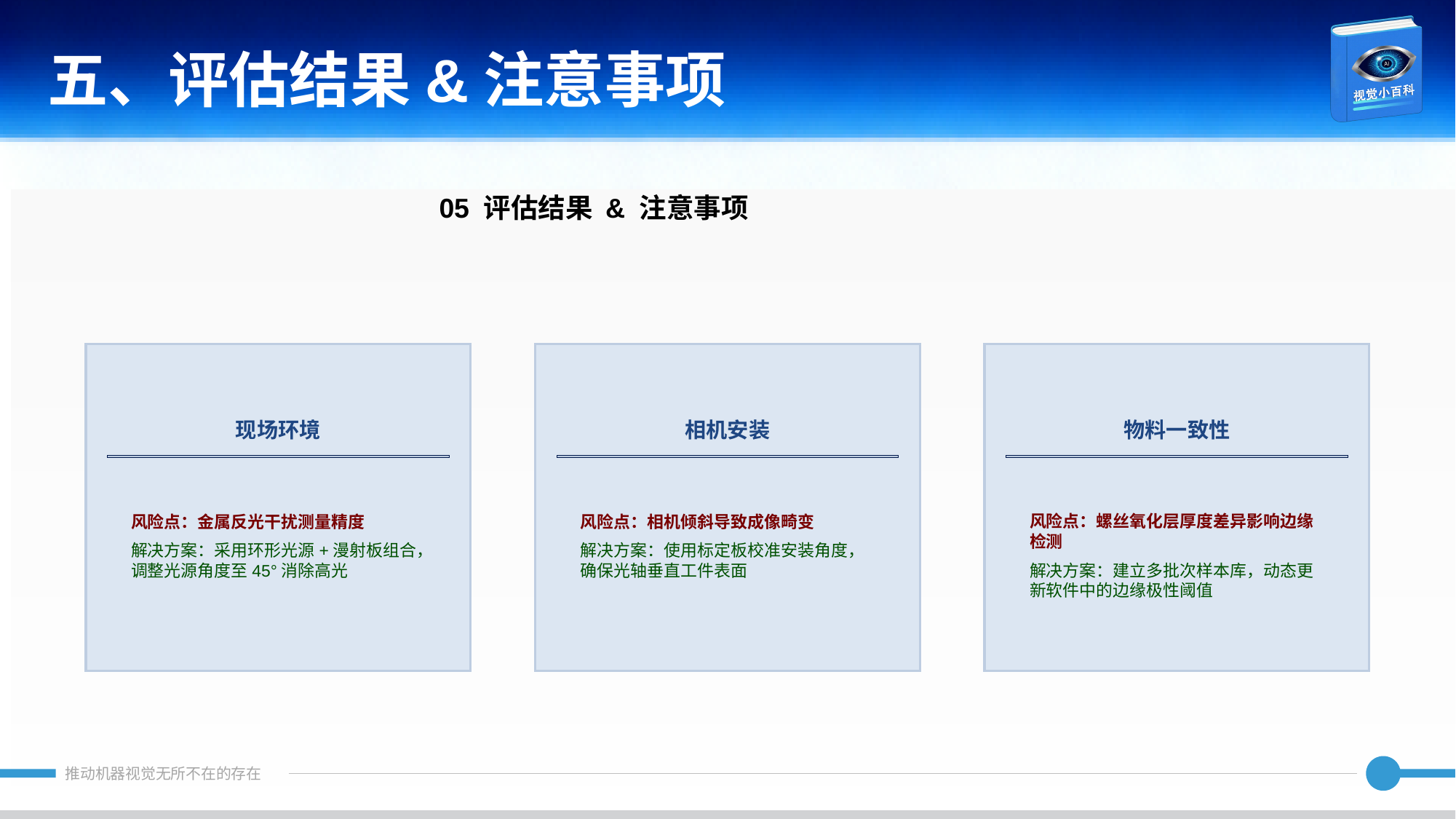

五、评估结果&注意事项

05 评估结果 & 注意事项

现场环境

相机安装

物料一致性

风险点：金属反光干扰测量精度
解决方案：采用环形光源+漫射板组合，调整光源角度至45°消除高光

风险点：相机倾斜导致成像畸变
解决方案：使用标定板校准安装角度，确保光轴垂直工件表面

风险点：螺丝氧化层厚度差异影响边缘检测
解决方案：建立多批次样本库，动态更新软件中的边缘极性阈值
10